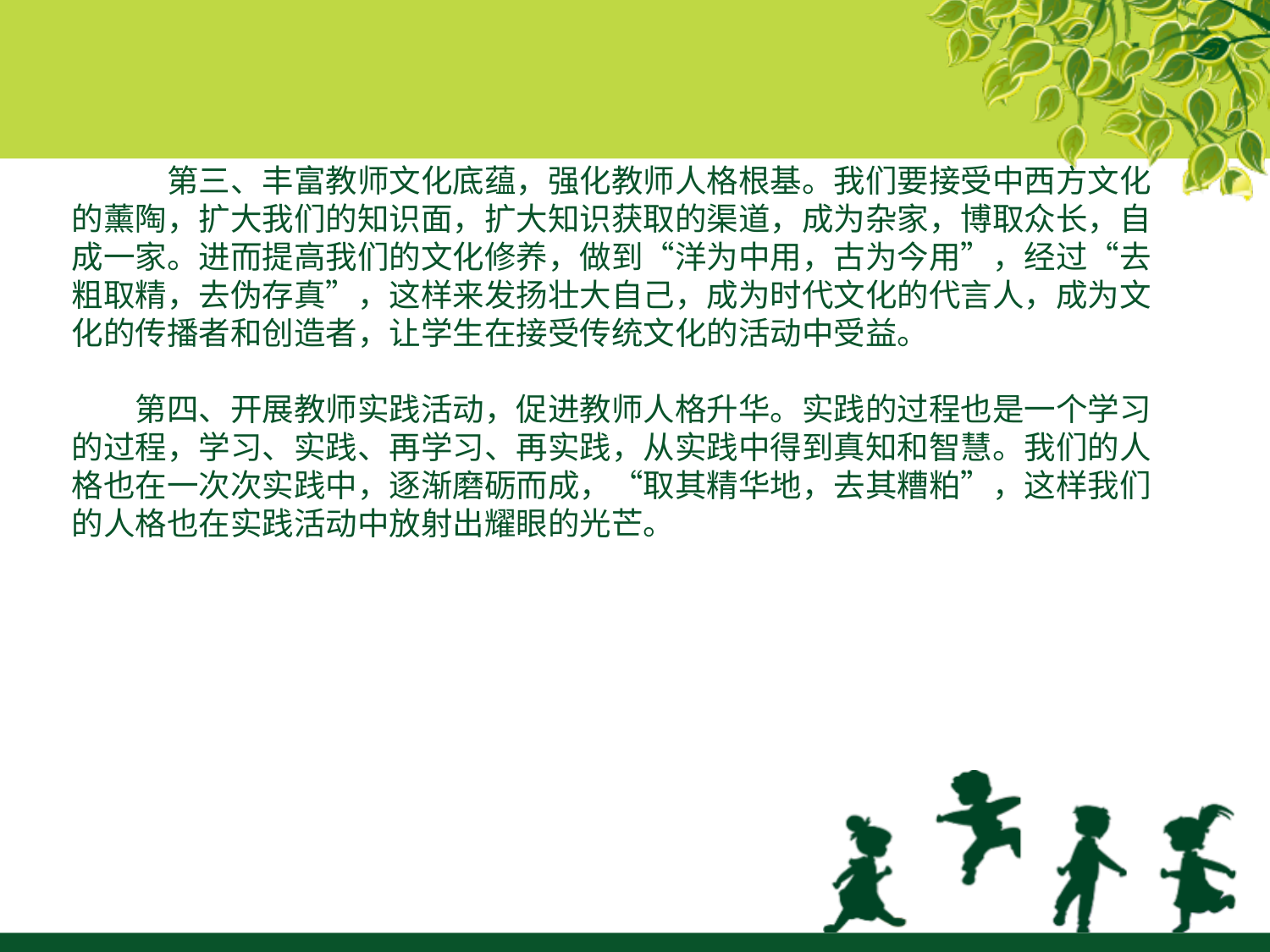

# 第三、丰富教师文化底蕴，强化教师人格根基。我们要接受中西方文化的薰陶，扩大我们的知识面，扩大知识获取的渠道，成为杂家，博取众长，自成一家。进而提高我们的文化修养，做到“洋为中用，古为今用”，经过“去粗取精，去伪存真”，这样来发扬壮大自己，成为时代文化的代言人，成为文化的传播者和创造者，让学生在接受传统文化的活动中受益。 　　第四、开展教师实践活动，促进教师人格升华。实践的过程也是一个学习的过程，学习、实践、再学习、再实践，从实践中得到真知和智慧。我们的人格也在一次次实践中，逐渐磨砺而成，“取其精华地，去其糟粕”，这样我们的人格也在实践活动中放射出耀眼的光芒。